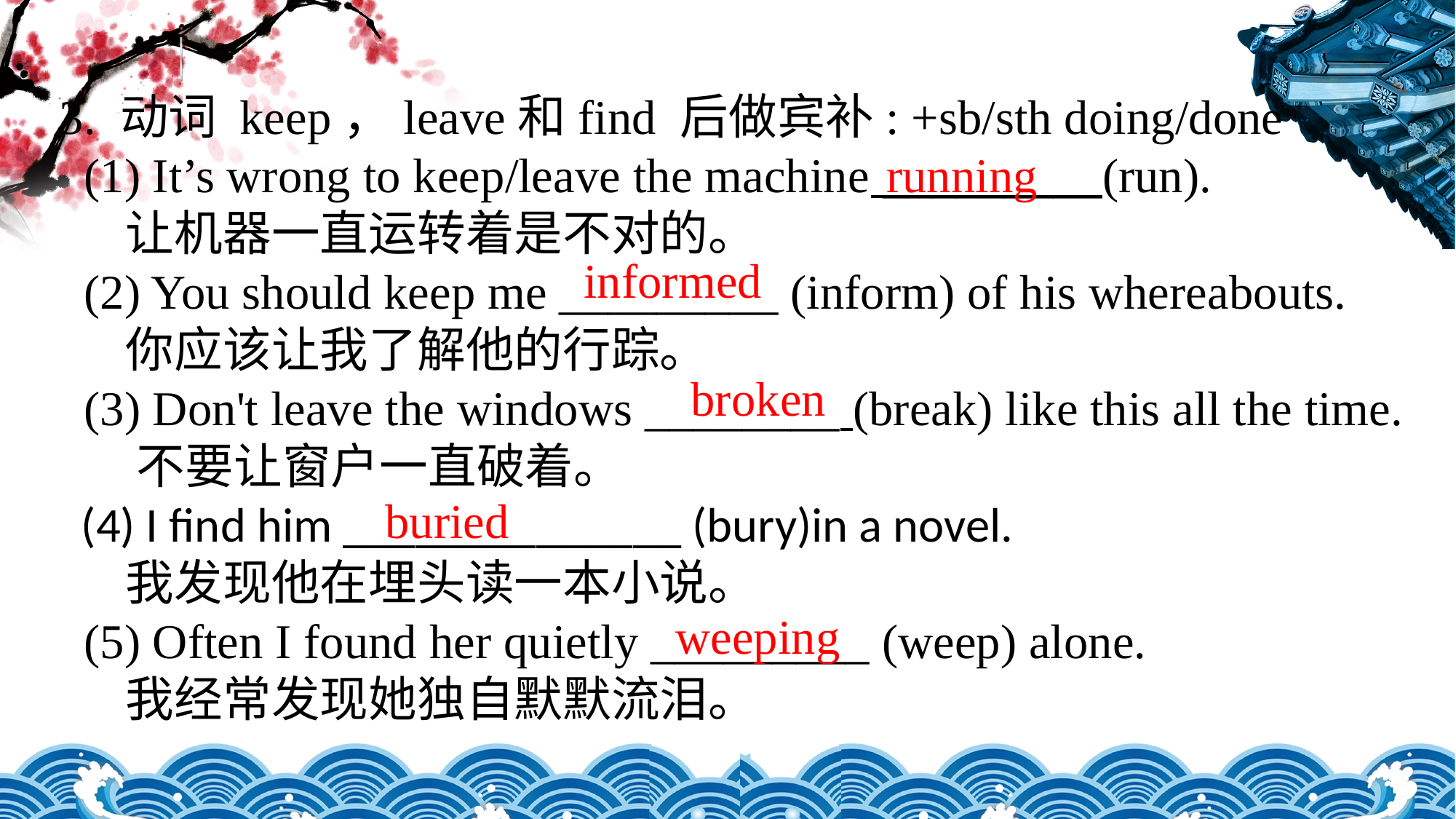

3. 动词 keep，leave和find 后做宾补: +sb/sth doing/done  (1) It’s wrong to keep/leave the machine _________(run).      让机器一直运转着是不对的。  (2) You should keep me _________ (inform) of his whereabouts.      你应该让我了解他的行踪。  (3) Don't leave the windows ________ (break) like this all the time.       不要让窗户一直破着。  (4) I find him ______________ (bury)in a novel.
     我发现他在埋头读一本小说。  (5) Often I found her quietly _________ (weep) alone.      我经常发现她独自默默流泪。
running
 informed
broken
buried
 weeping